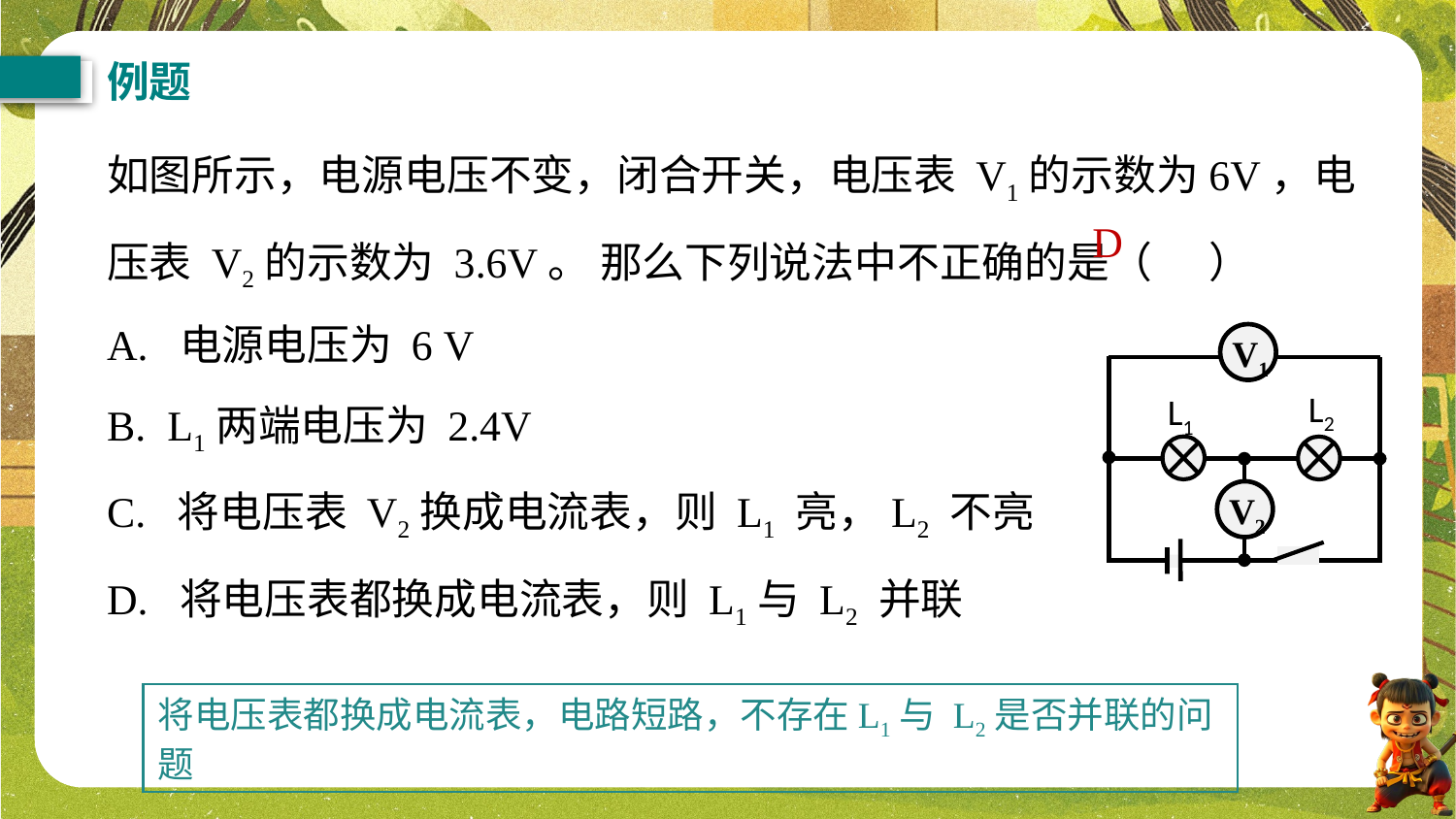

例题

如图所示，电源电压不变，闭合开关，电压表 V1的示数为6V，电压表 V2的示数为 3.6V。 那么下列说法中不正确的是（      ）
A.  电源电压为 6 V
B.  L1两端电压为 2.4V
C.  将电压表 V2换成电流表，则 L1 亮，L2 不亮
D.  将电压表都换成电流表，则 L1与 L2 并联
D

V1
L2
L1

V2

将电压表都换成电流表，电路短路，不存在L1与 L2是否并联的问题